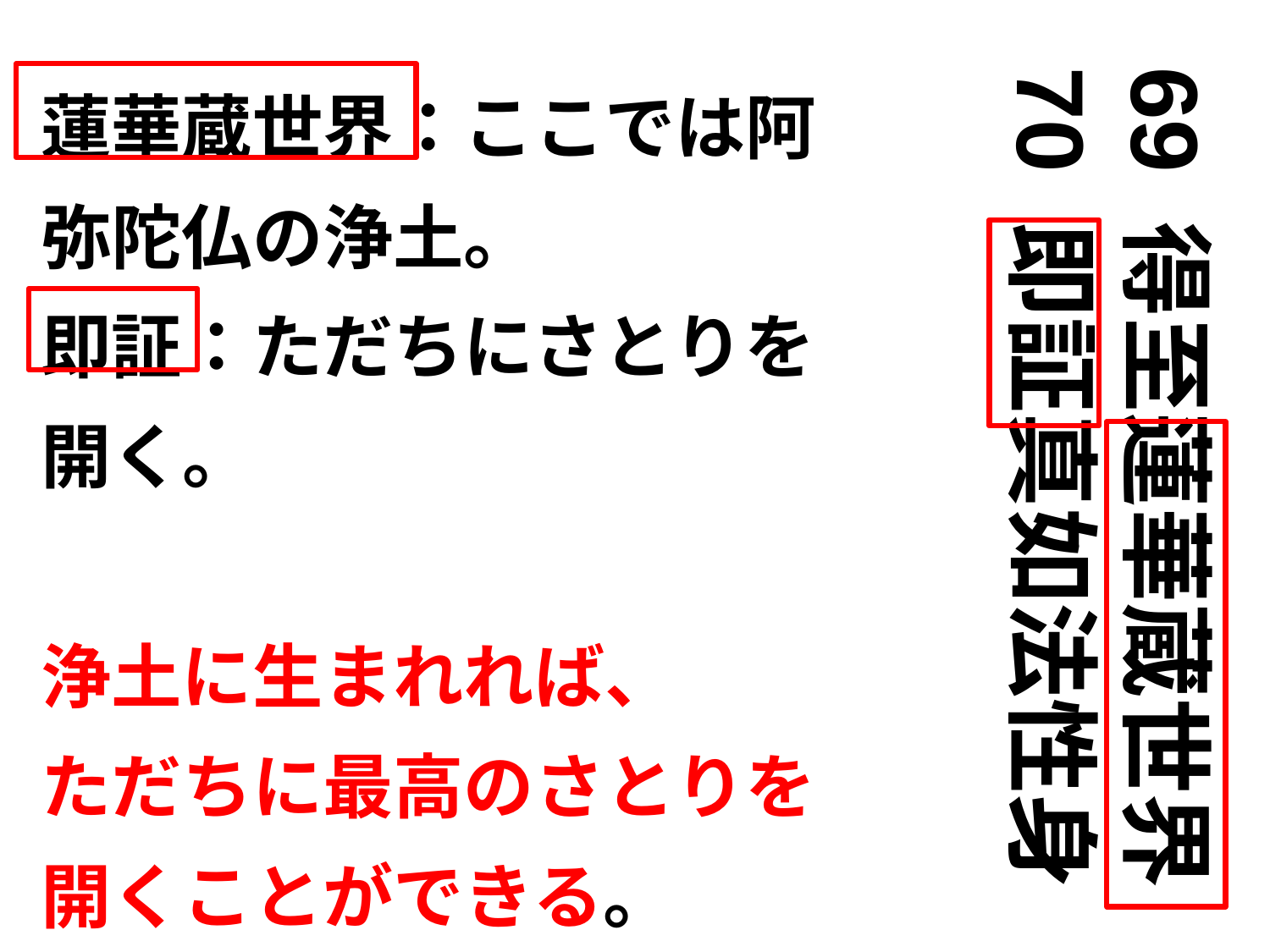

蓮華蔵世界：ここでは阿弥陀仏の浄土。
即証：ただちにさとりを開く。

浄土に生まれれば、
ただちに最高のさとりを
開くことができる。
69 得至蓮華蔵世界
70 即証真如法性身